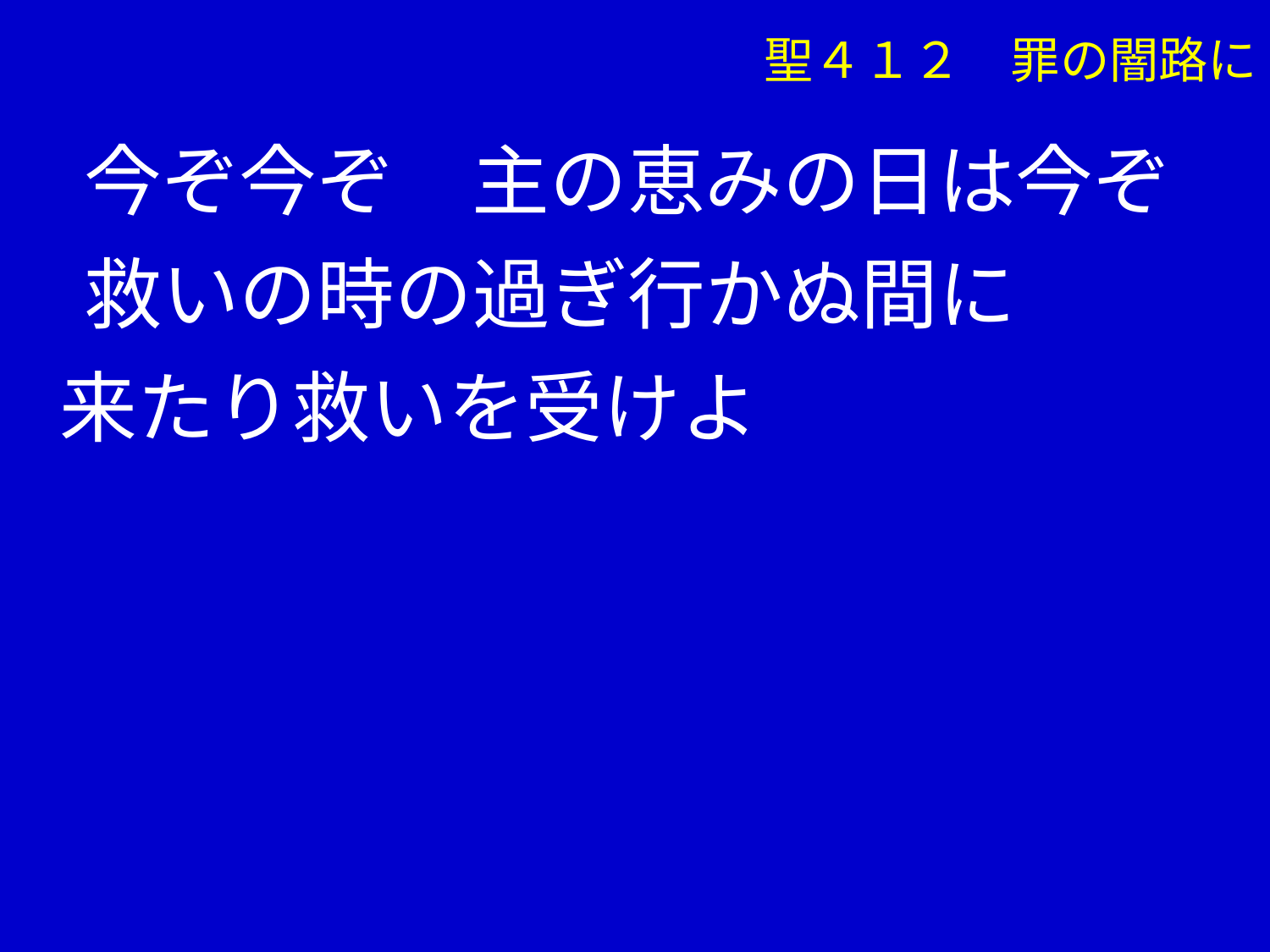

聖４１２　罪の闇路に
　 今ぞ今ぞ　主の恵みの日は今ぞ
　 救いの時の過ぎ行かぬ間に
   来たり救いを受けよ